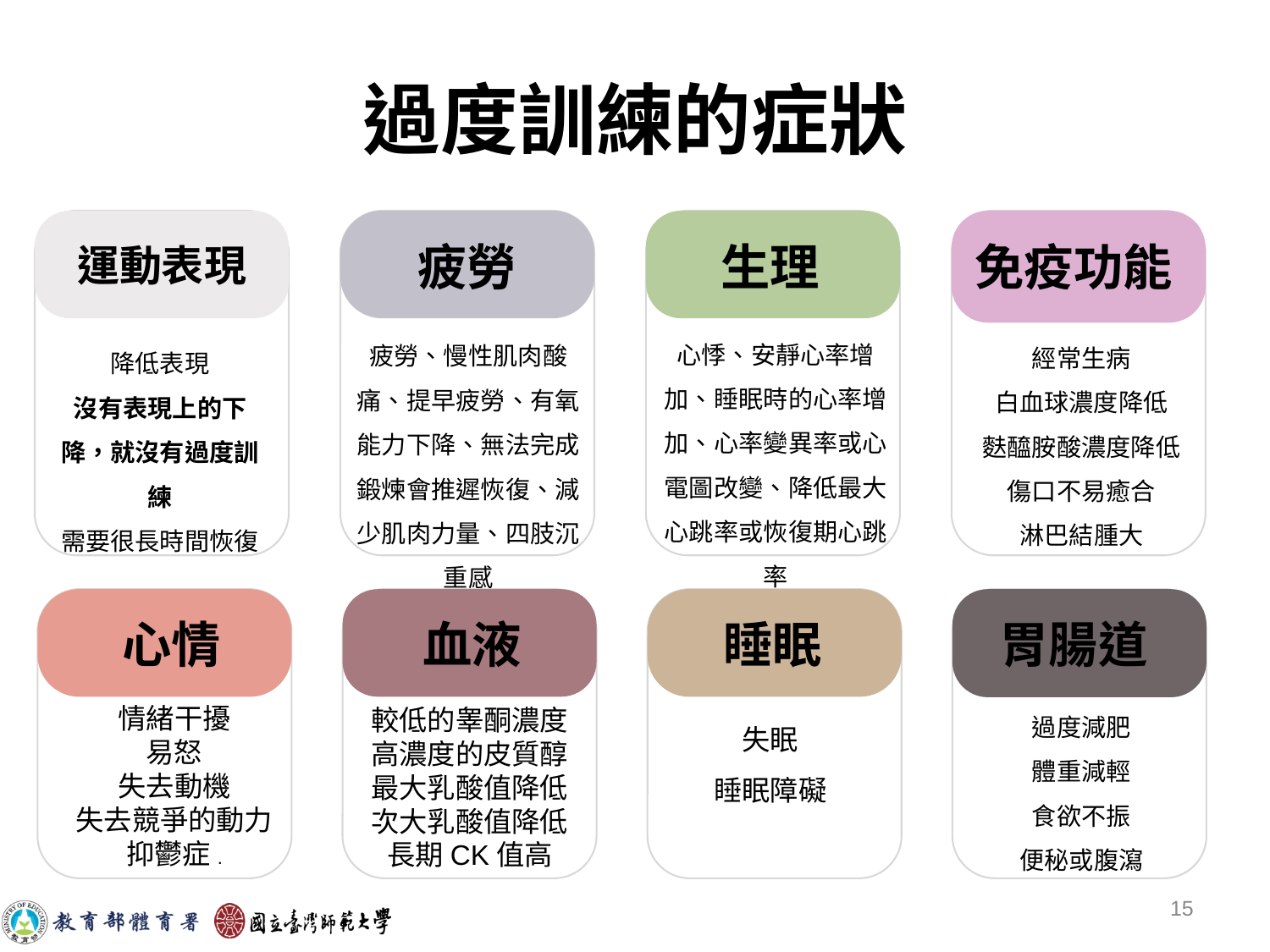

# 過度訓練的症狀

疲勞、慢性肌肉酸痛、提早疲勞、有氧能力下降、無法完成鍛煉會推遲恢復、減少肌肉力量、四肢沉重感

運動表現
降低表現
沒有表現上的下降，就沒有過度訓練
需要很長時間恢復

心悸、安靜心率增加、睡眠時的心率增加、心率變異率或心電圖改變、降低最大心跳率或恢復期心跳率

經常生病
白血球濃度降低
麩醯胺酸濃度降低
傷口不易癒合
淋巴結腫大
疲勞
生理
免疫功能

情緒干擾
易怒
失去動機
失去競爭的動力
抑鬱症.

較低的睾酮濃度
高濃度的皮質醇
最大乳酸值降低
次大乳酸值降低
長期CK值高

失眠
睡眠障礙

過度減肥
體重減輕
食欲不振
便秘或腹瀉
心情
血液
睡眠
胃腸道
15